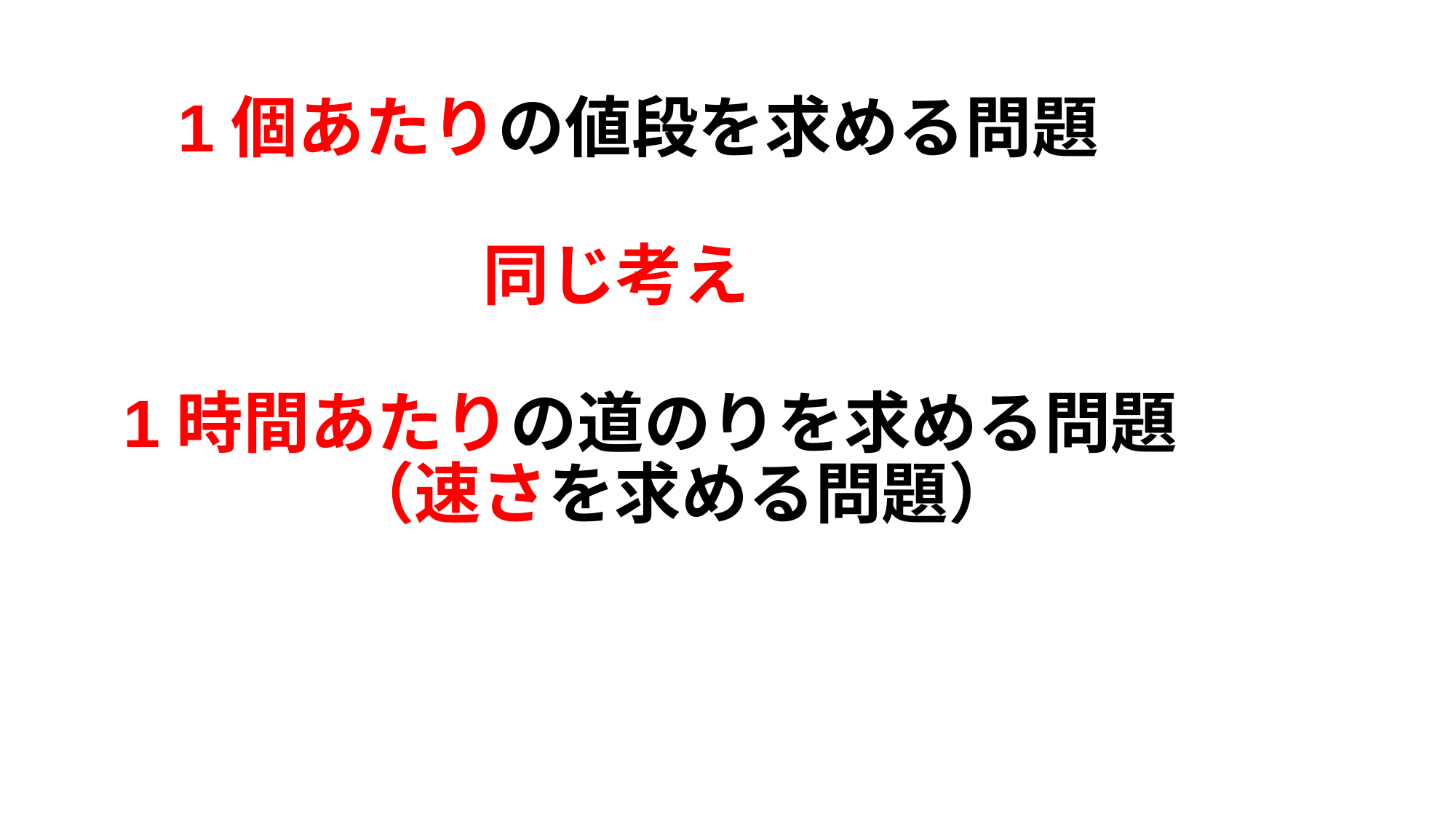

1個あたりの値段を求める問題
同じ考え
1時間あたりの道のりを求める問題
（速さを求める問題）